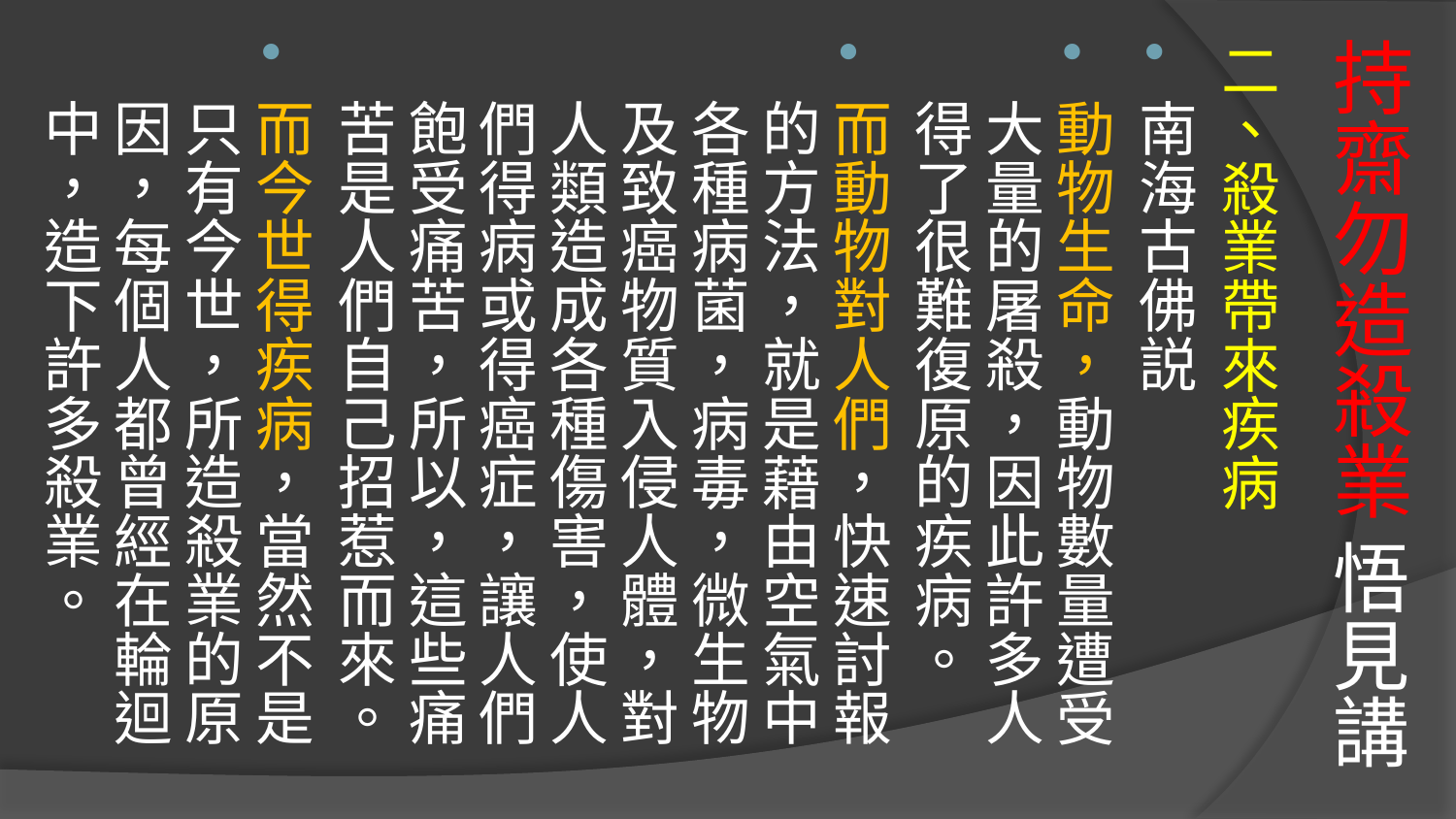

# 持齋勿造殺業 悟見講
二、殺業帶來疾病
南海古佛説
動物生命，動物數量遭受大量的屠殺，因此許多人得了很難復原的疾病。
而動物對人們，快速討報的方法，就是藉由空氣中各種病菌，病毒，微生物及致癌物質入侵人體，對人類造成各種傷害，使人們得病或得癌症，讓人們飽受痛苦，所以，這些痛苦是人們自己招惹而來。
而今世得疾病，當然不是只有今世，所造殺業的原因，每個人都曾經在輪迴中，造下許多殺業。